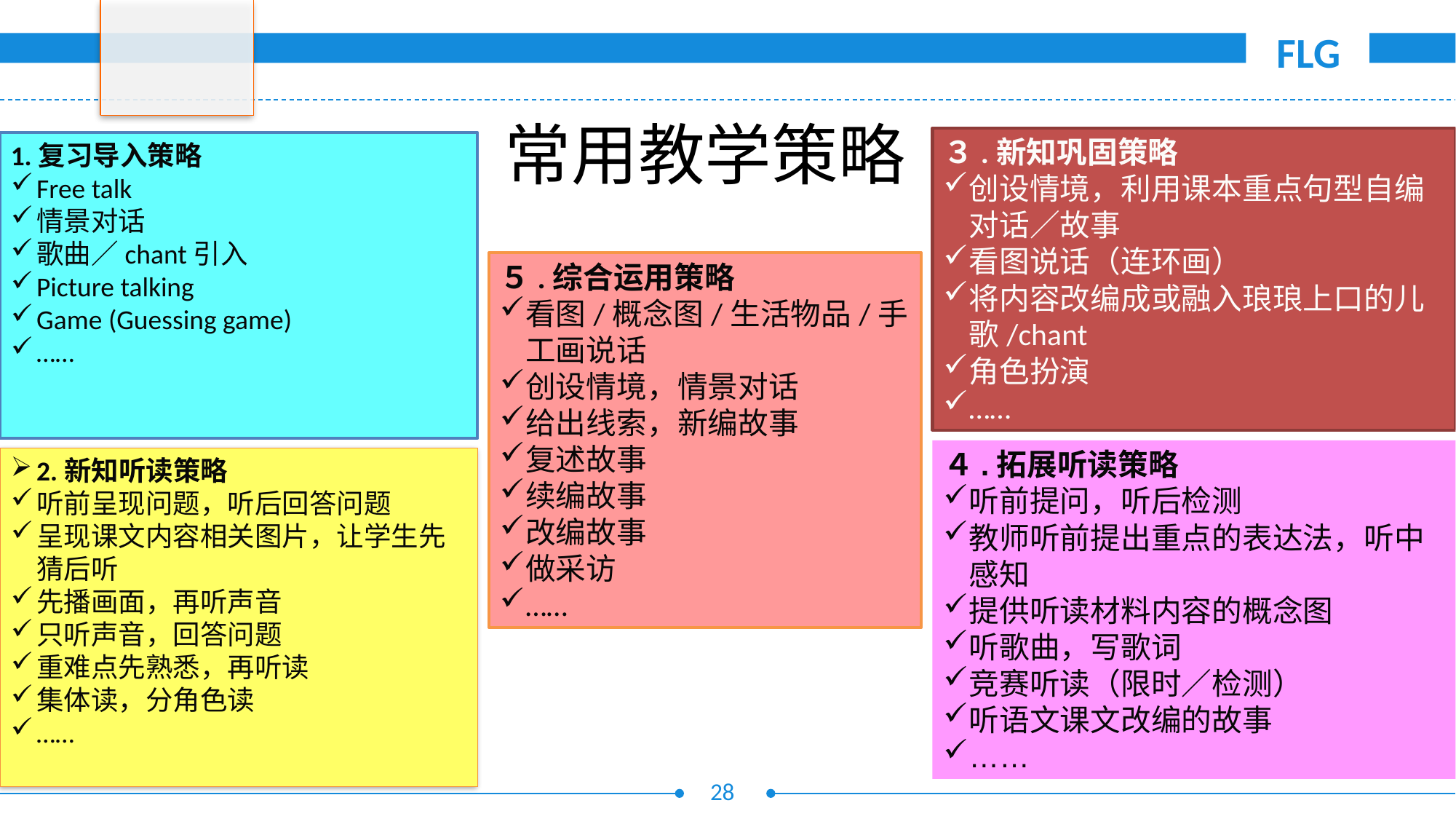

# 常用教学策略
３.新知巩固策略
创设情境，利用课本重点句型自编对话／故事
看图说话（连环画）
将内容改编成或融入琅琅上口的儿歌/chant
角色扮演
……
1.复习导入策略
Free talk
情景对话
歌曲／chant引入
Picture talking
Game (Guessing game)
……

５.综合运用策略
看图/概念图/生活物品/手工画说话
创设情境，情景对话
给出线索，新编故事
复述故事
续编故事
改编故事
做采访
……
４.拓展听读策略
听前提问，听后检测
教师听前提出重点的表达法，听中感知
提供听读材料内容的概念图
听歌曲，写歌词
竞赛听读（限时／检测）
听语文课文改编的故事
……
2.新知听读策略
听前呈现问题，听后回答问题
呈现课文内容相关图片，让学生先猜后听
先播画面，再听声音
只听声音，回答问题
重难点先熟悉，再听读
集体读，分角色读
……